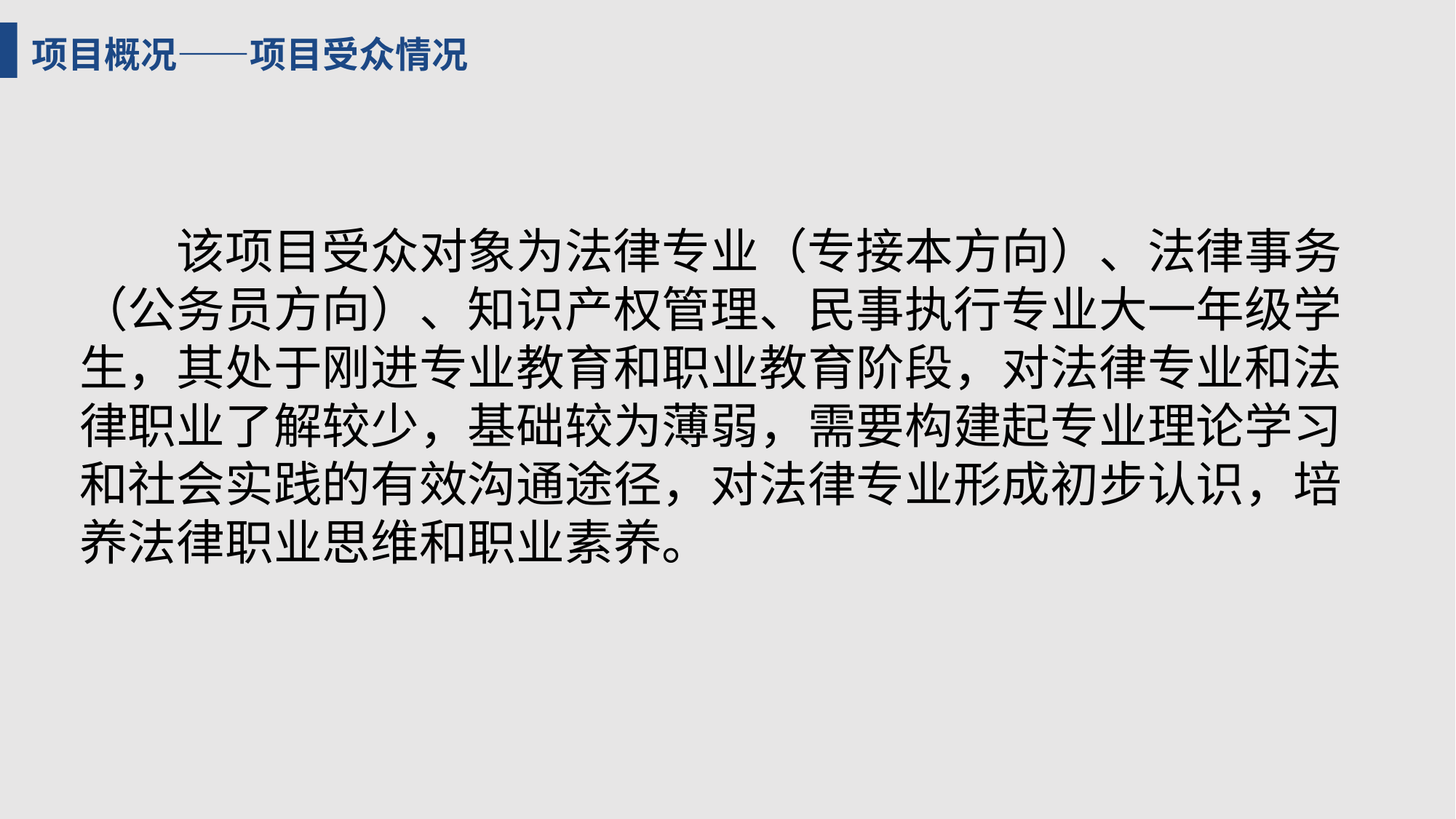

项目概况——项目受众情况

该项目受众对象为法律专业（专接本方向）、法律事务（公务员方向）、知识产权管理、民事执行专业大一年级学生，其处于刚进专业教育和职业教育阶段，对法律专业和法律职业了解较少，基础较为薄弱，需要构建起专业理论学习和社会实践的有效沟通途径，对法律专业形成初步认识，培养法律职业思维和职业素养。